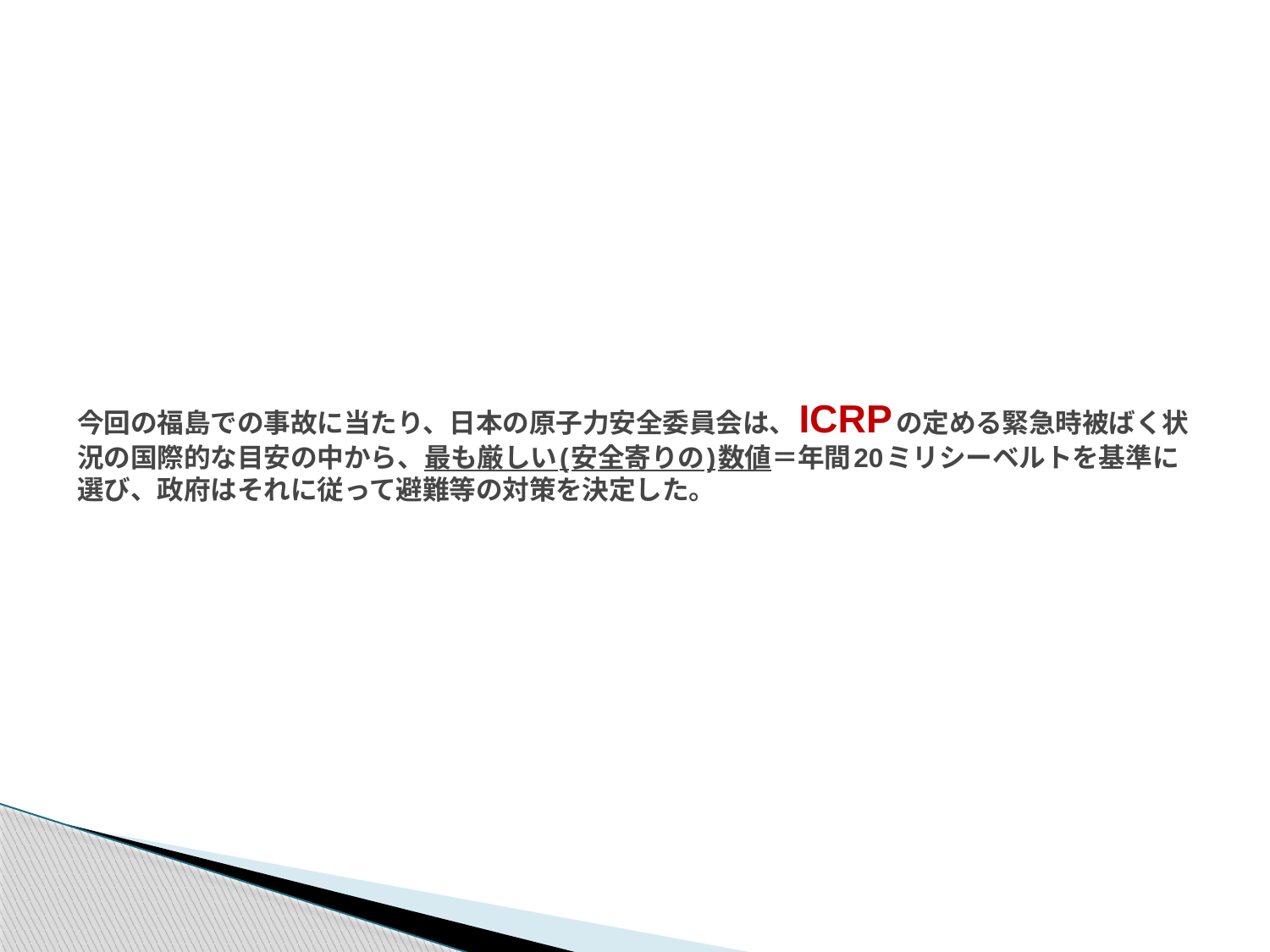

# 今回の福島での事故に当たり、日本の原子力安全委員会は、ICRPの定める緊急時被ばく状況の国際的な目安の中から、最も厳しい(安全寄りの)数値＝年間20ミリシーベルトを基準に選び、政府はそれに従って避難等の対策を決定した。